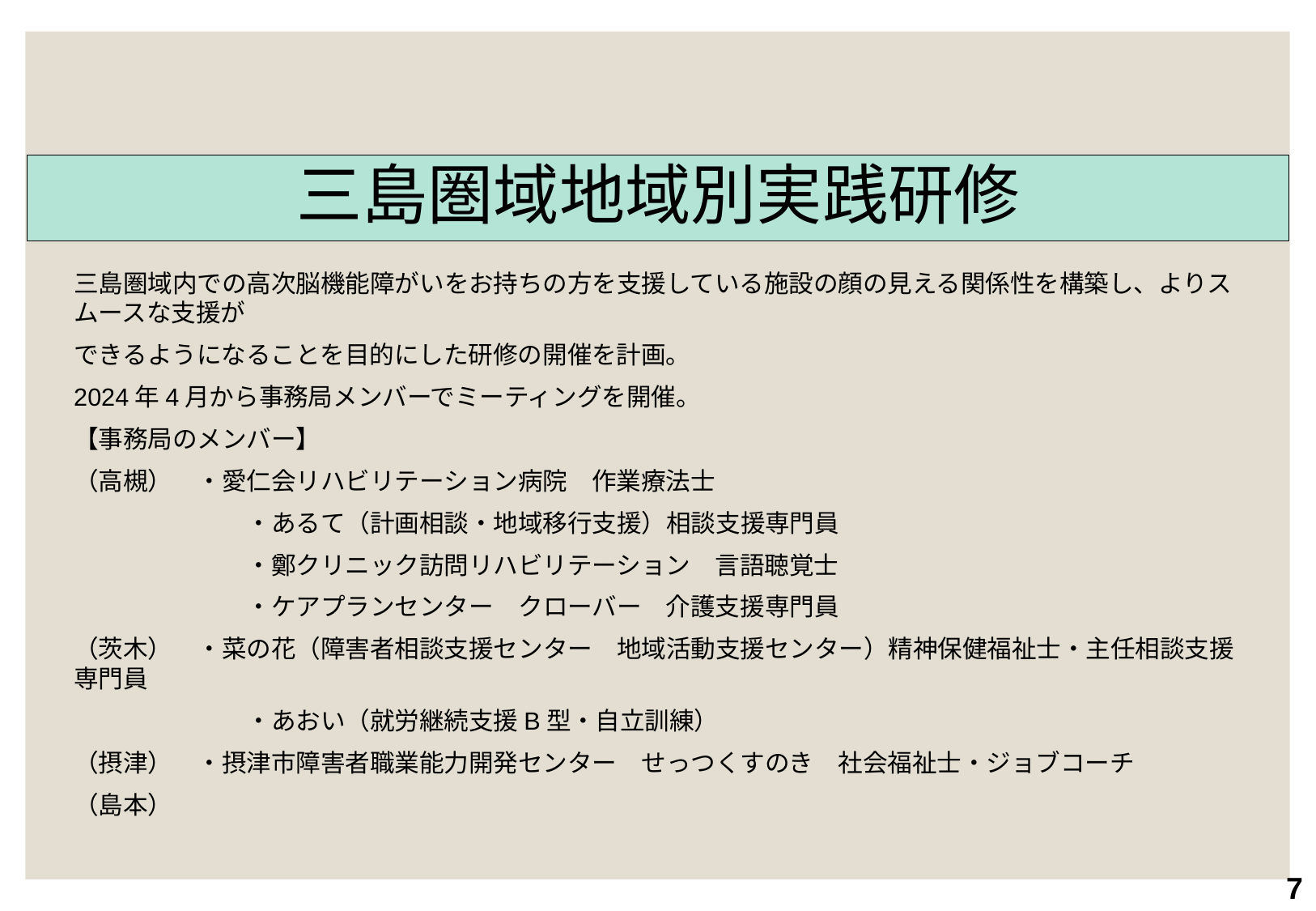

# 三島圏域地域別実践研修
三島圏域内での高次脳機能障がいをお持ちの方を支援している施設の顔の見える関係性を構築し、よりスムースな支援が
できるようになることを目的にした研修の開催を計画。
2024年4月から事務局メンバーでミーティングを開催。
【事務局のメンバー】
（高槻）　・愛仁会リハビリテーション病院　作業療法士
　　　　　　　・あるて（計画相談・地域移行支援）相談支援専門員
　　　　　　　・鄭クリニック訪問リハビリテーション　言語聴覚士
　　　　　　　・ケアプランセンター　クローバー　介護支援専門員
（茨木）　・菜の花（障害者相談支援センター　地域活動支援センター）精神保健福祉士・主任相談支援専門員
　　　　　　　・あおい（就労継続支援B型・自立訓練）
（摂津）　・摂津市障害者職業能力開発センター　せっつくすのき　社会福祉士・ジョブコーチ
（島本）
7